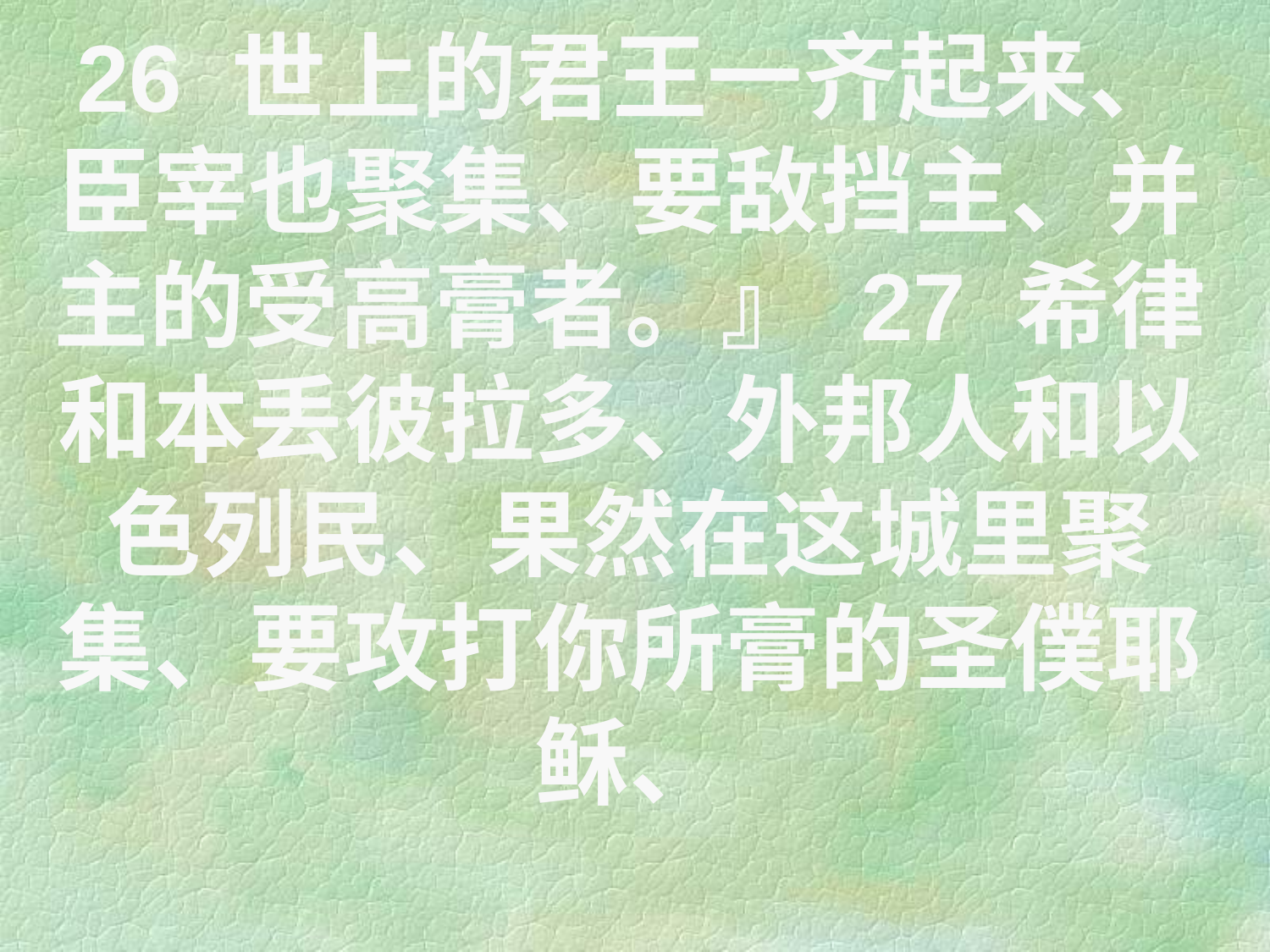

26 世上的君王一齐起来、臣宰也聚集、要敌挡主、并主的受高膏者。』 27 希律和本丢彼拉多、外邦人和以色列民、果然在这城里聚集、要攻打你所膏的圣僕耶稣、